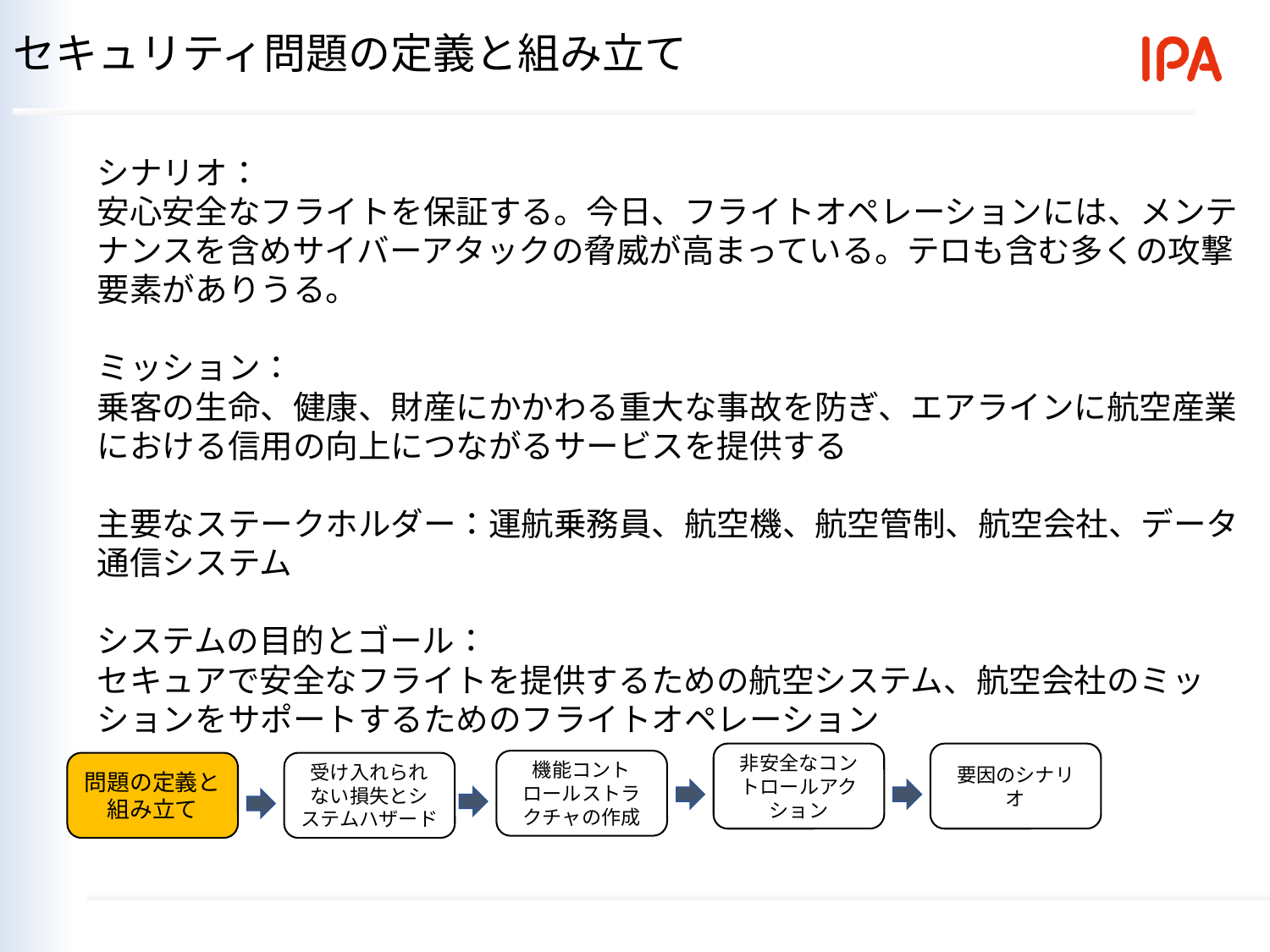

セキュリティ問題の定義と組み立て
シナリオ：
安心安全なフライトを保証する。今日、フライトオペレーションには、メンテナンスを含めサイバーアタックの脅威が高まっている。テロも含む多くの攻撃要素がありうる。

ミッション：
乗客の生命、健康、財産にかかわる重大な事故を防ぎ、エアラインに航空産業における信用の向上につながるサービスを提供する

主要なステークホルダー：運航乗務員、航空機、航空管制、航空会社、データ通信システム

システムの目的とゴール：
セキュアで安全なフライトを提供するための航空システム、航空会社のミッションをサポートするためのフライトオペレーション

非安全なコントロールアクション
要因のシナリオ
機能コントロールストラクチャの作成
問題の定義と組み立て
受け入れられない損失とシステムハザード